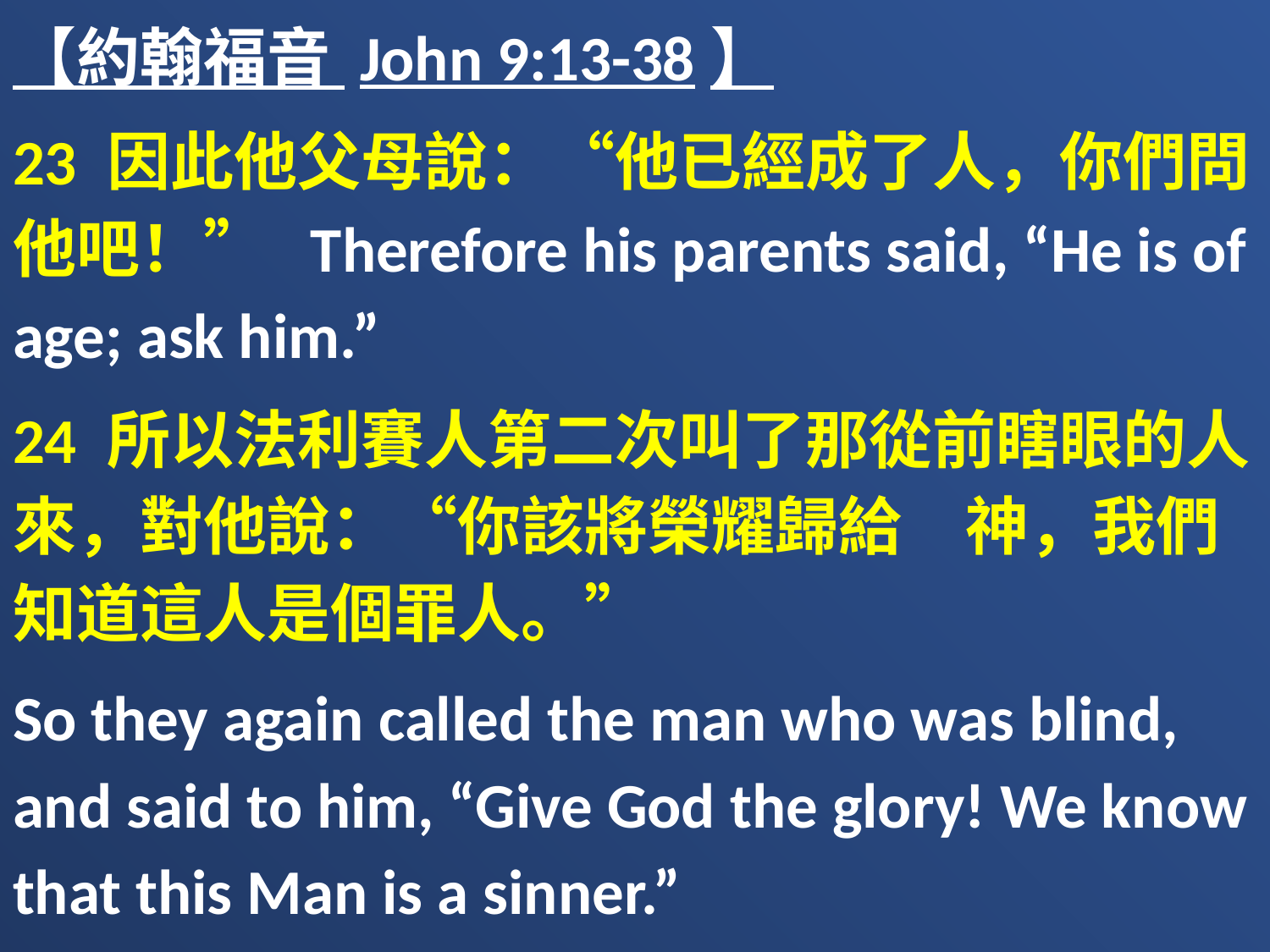

【約翰福音 John 9:13-38】
23 因此他父母說：“他已經成了人，你們問他吧！”  Therefore his parents said, “He is of age; ask him.”
24 所以法利賽人第二次叫了那從前瞎眼的人來，對他說：“你該將榮耀歸給　神，我們知道這人是個罪人。”
So they again called the man who was blind, and said to him, “Give God the glory! We know that this Man is a sinner.”